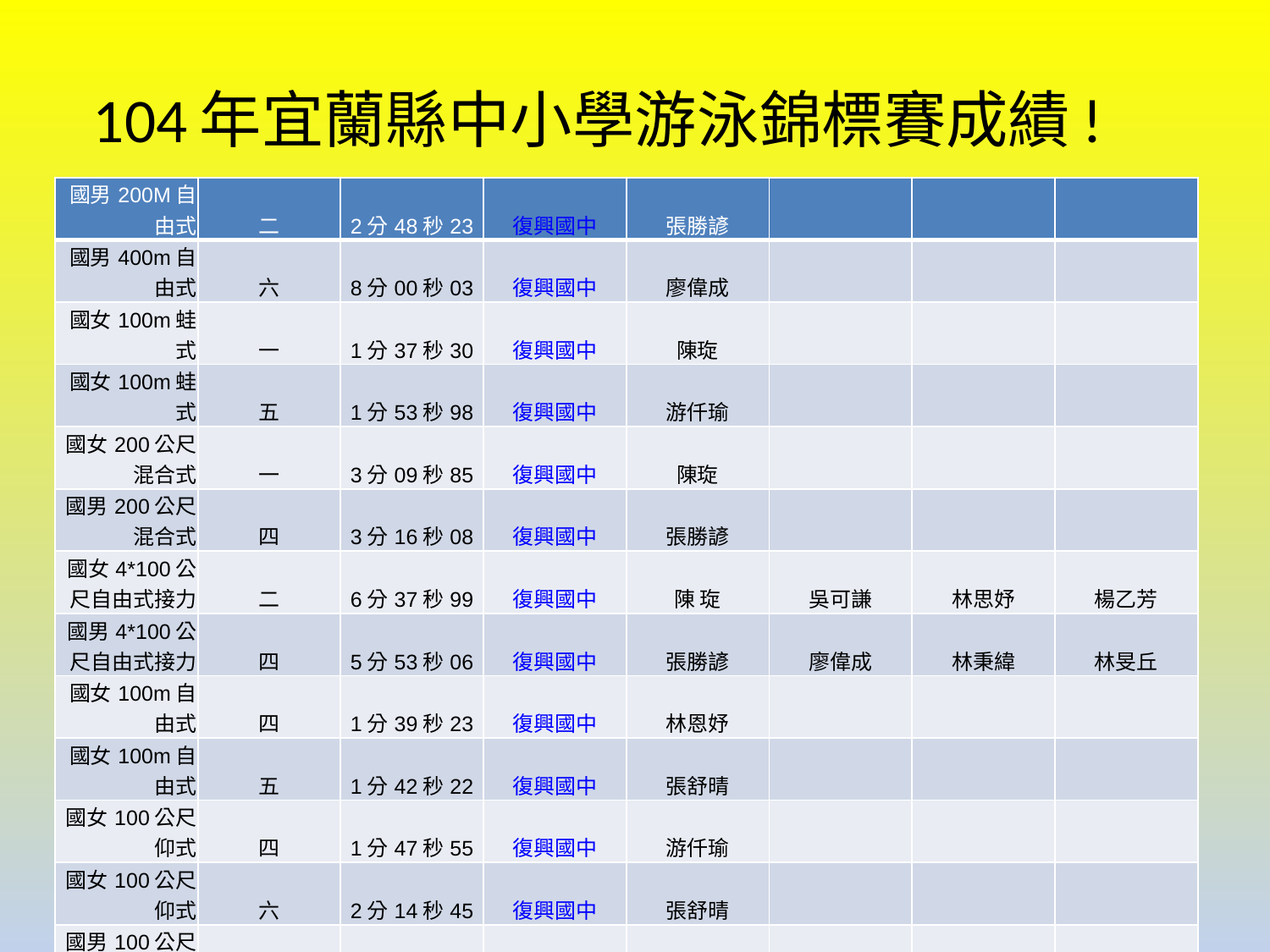

# 104年宜蘭縣中小學游泳錦標賽成績!
| 國男200M自由式 | 二 | 2分48秒23 | 復興國中 | 張勝諺 |  |  |  |
| --- | --- | --- | --- | --- | --- | --- | --- |
| 國男400m自由式 | 六 | 8分00秒03 | 復興國中 | 廖偉成 |  |  |  |
| 國女100m蛙式 | 一 | 1分37秒30 | 復興國中 | 陳琁 |  |  |  |
| 國女100m蛙式 | 五 | 1分53秒98 | 復興國中 | 游仟瑜 |  |  |  |
| 國女200公尺混合式 | 一 | 3分09秒85 | 復興國中 | 陳琁 |  |  |  |
| 國男200公尺混合式 | 四 | 3分16秒08 | 復興國中 | 張勝諺 |  |  |  |
| 國女4\*100公尺自由式接力 | 二 | 6分37秒99 | 復興國中 | 陳 琁 | 吳可謙 | 林思妤 | 楊乙芳 |
| 國男4\*100公尺自由式接力 | 四 | 5分53秒06 | 復興國中 | 張勝諺 | 廖偉成 | 林秉緯 | 林旻丘 |
| 國女100m自由式 | 四 | 1分39秒23 | 復興國中 | 林恩妤 |  |  |  |
| 國女100m自由式 | 五 | 1分42秒22 | 復興國中 | 張舒晴 |  |  |  |
| 國女100公尺仰式 | 四 | 1分47秒55 | 復興國中 | 游仟瑜 |  |  |  |
| 國女100公尺仰式 | 六 | 2分14秒45 | 復興國中 | 張舒晴 |  |  |  |
| 國男100公尺仰式 | 四 | 1分40秒78 | 復興國中 | 林昱丘 |  |  |  |
| 國女4\*100公尺混合式接力 | 2 | 7分59秒57 | 復興國中 | 張舒晴 | 蔡雅如 | 陳琁 | 楊z方 |
| 國男4\*100公尺混合式接力 | 4 | 7分00秒85 | 復興國中 | 張勝諺 | 廖偉成 | 林昱丘 | 何宗佑 |